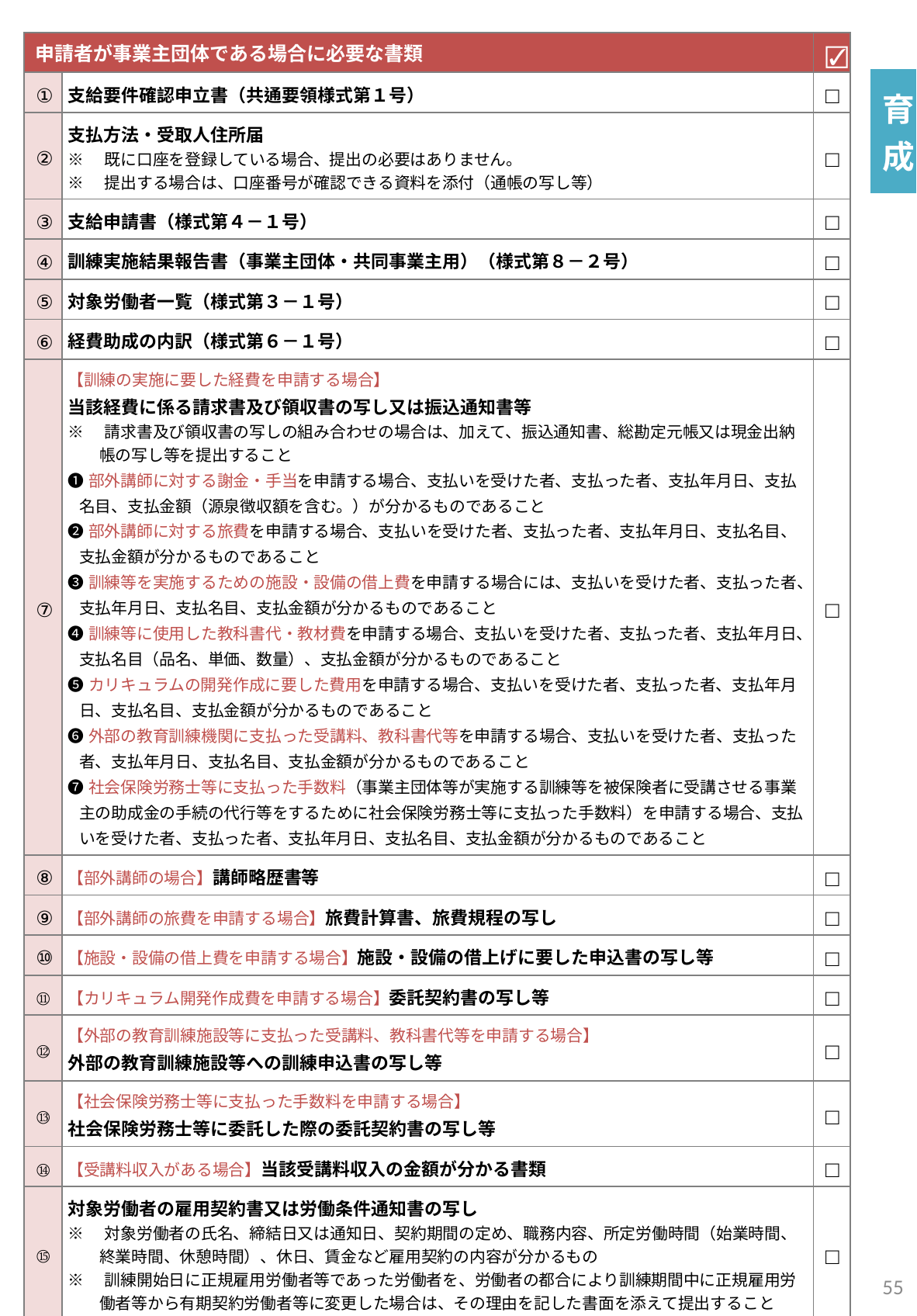

| 申請者が事業主団体である場合に必要な書類 |  | ☑ |
| --- | --- | --- |
| ① | 支給要件確認申立書（共通要領様式第１号） | □ |
| ② | 支払方法・受取人住所届 ※　既に口座を登録している場合、提出の必要はありません。 ※　提出する場合は、口座番号が確認できる資料を添付（通帳の写し等） | □ |
| ③ | 支給申請書（様式第４－１号） | □ |
| ④ | 訓練実施結果報告書（事業主団体・共同事業主用）（様式第８－２号） | □ |
| ⑤ | 対象労働者一覧（様式第３－１号） | □ |
| ⑥ | 経費助成の内訳（様式第６－１号） | □ |
| ⑦ | 【訓練の実施に要した経費を申請する場合】 当該経費に係る請求書及び領収書の写し又は振込通知書等 ※　請求書及び領収書の写しの組み合わせの場合は、加えて、振込通知書、総勘定元帳又は現金出納帳の写し等を提出すること ❶部外講師に対する謝金・手当を申請する場合、支払いを受けた者、支払った者、支払年月日、支払名目、支払金額（源泉徴収額を含む。）が分かるものであること ❷部外講師に対する旅費を申請する場合、支払いを受けた者、支払った者、支払年月日、支払名目、支払金額が分かるものであること ❸訓練等を実施するための施設・設備の借上費を申請する場合には、支払いを受けた者、支払った者、支払年月日、支払名目、支払金額が分かるものであること ❹訓練等に使用した教科書代・教材費を申請する場合、支払いを受けた者、支払った者、支払年月日、支払名目（品名、単価、数量）、支払金額が分かるものであること ❺カリキュラムの開発作成に要した費用を申請する場合、支払いを受けた者、支払った者、支払年月日、支払名目、支払金額が分かるものであること ❻外部の教育訓練機関に支払った受講料、教科書代等を申請する場合、支払いを受けた者、支払った者、支払年月日、支払名目、支払金額が分かるものであること ❼社会保険労務士等に支払った手数料（事業主団体等が実施する訓練等を被保険者に受講させる事業主の助成金の手続の代行等をするために社会保険労務士等に支払った手数料）を申請する場合、支払いを受けた者、支払った者、支払年月日、支払名目、支払金額が分かるものであること | □ |
| ⑧ | 【部外講師の場合】講師略歴書等 | □ |
| ⑨ | 【部外講師の旅費を申請する場合】旅費計算書、旅費規程の写し | □ |
| ⑩ | 【施設・設備の借上費を申請する場合】施設・設備の借上げに要した申込書の写し等 | □ |
| ⑪ | 【カリキュラム開発作成費を申請する場合】委託契約書の写し等 | □ |
| ⑫ | 【外部の教育訓練施設等に支払った受講料、教科書代等を申請する場合】 外部の教育訓練施設等への訓練申込書の写し等 | □ |
| ⑬ | 【社会保険労務士等に支払った手数料を申請する場合】 社会保険労務士等に委託した際の委託契約書の写し等 | □ |
| ⑭ | 【受講料収入がある場合】当該受講料収入の金額が分かる書類 | □ |
| ⑮ | 対象労働者の雇用契約書又は労働条件通知書の写し ※　対象労働者の氏名、締結日又は通知日、契約期間の定め、職務内容、所定労働時間（始業時間、終業時間、休憩時間）、休日、賃金など雇用契約の内容が分かるもの ※　訓練開始日に正規雇用労働者等であった労働者を、労働者の都合により訓練期間中に正規雇用労働者等から有期契約労働者等に変更した場合は、その理由を記した書面を添えて提出すること | □ |
| ⑯ | 教育訓練機関等から説明を受けた資料一式の写し | □ |
| 育成 |
| --- |
| 認定 |
| 有期 |
55